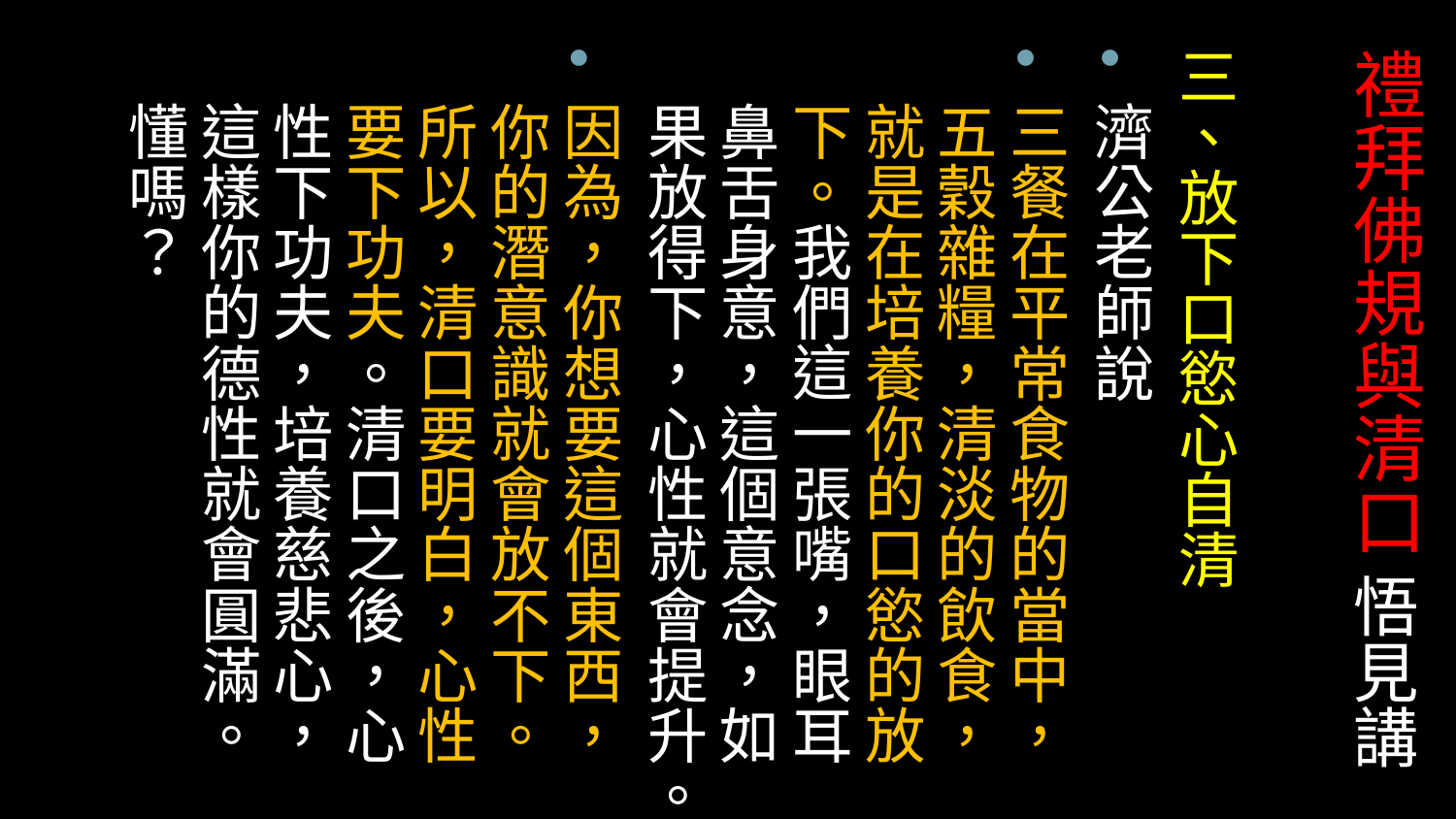

# 禮拜佛規與清口 悟見講
三、放下口慾心自清
濟公老師說
三餐在平常食物的當中，五穀雜糧，清淡的飲食，就是在培養你的口慾的放下。我們這一張嘴，眼耳鼻舌身意，這個意念，如果放得下，心性就會提升。
因為，你想要這個東西，你的潛意識就會放不下。所以，清口要明白，心性要下功夫。清口之後，心性下功夫，培養慈悲心，這樣你的德性就會圓滿。懂嗎？